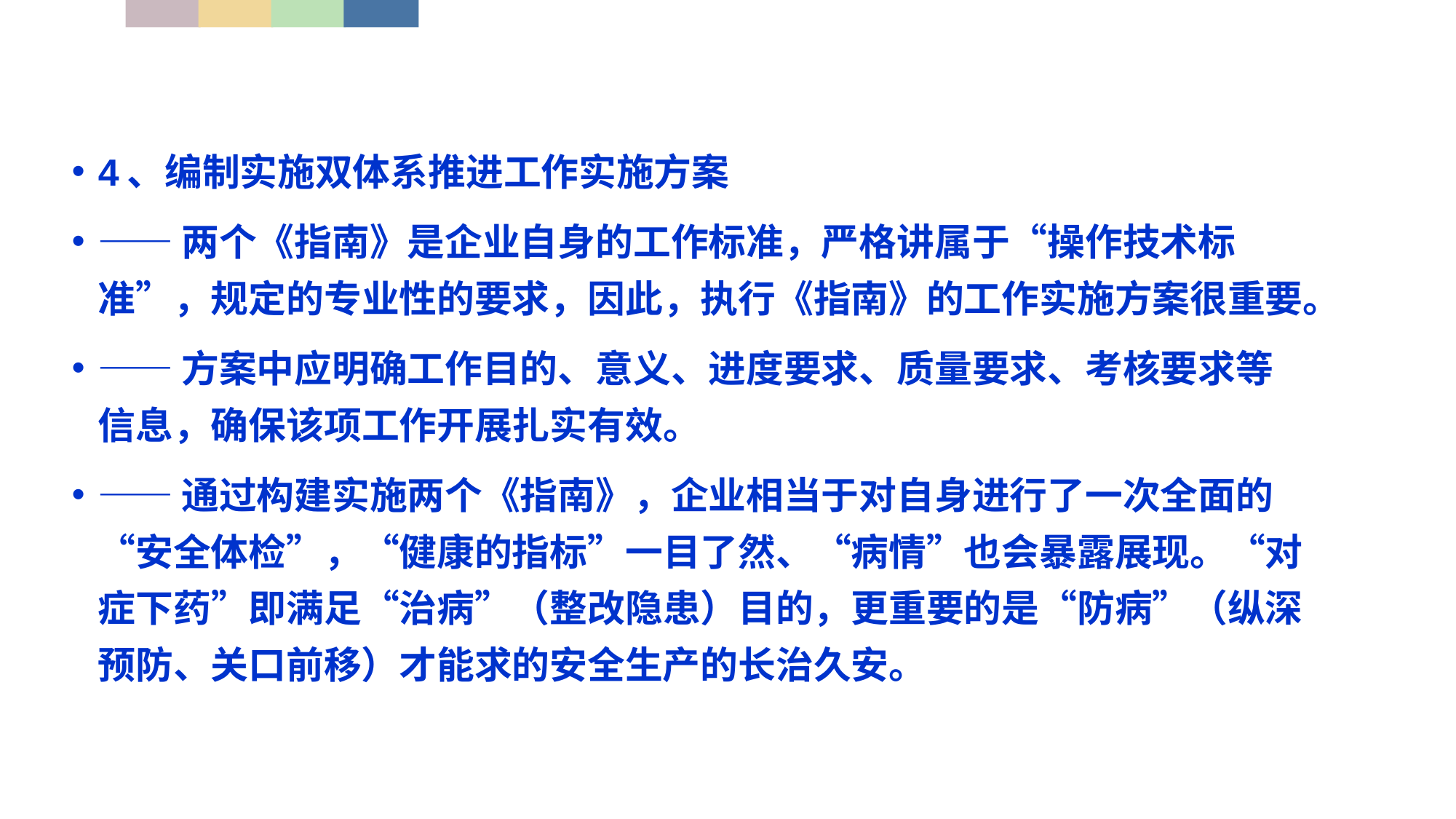

4、编制实施双体系推进工作实施方案
——两个《指南》是企业自身的工作标准，严格讲属于“操作技术标准”，规定的专业性的要求，因此，执行《指南》的工作实施方案很重要。
——方案中应明确工作目的、意义、进度要求、质量要求、考核要求等信息，确保该项工作开展扎实有效。
——通过构建实施两个《指南》，企业相当于对自身进行了一次全面的“安全体检”，“健康的指标”一目了然、“病情”也会暴露展现。“对症下药”即满足“治病”（整改隐患）目的，更重要的是“防病”（纵深预防、关口前移）才能求的安全生产的长治久安。